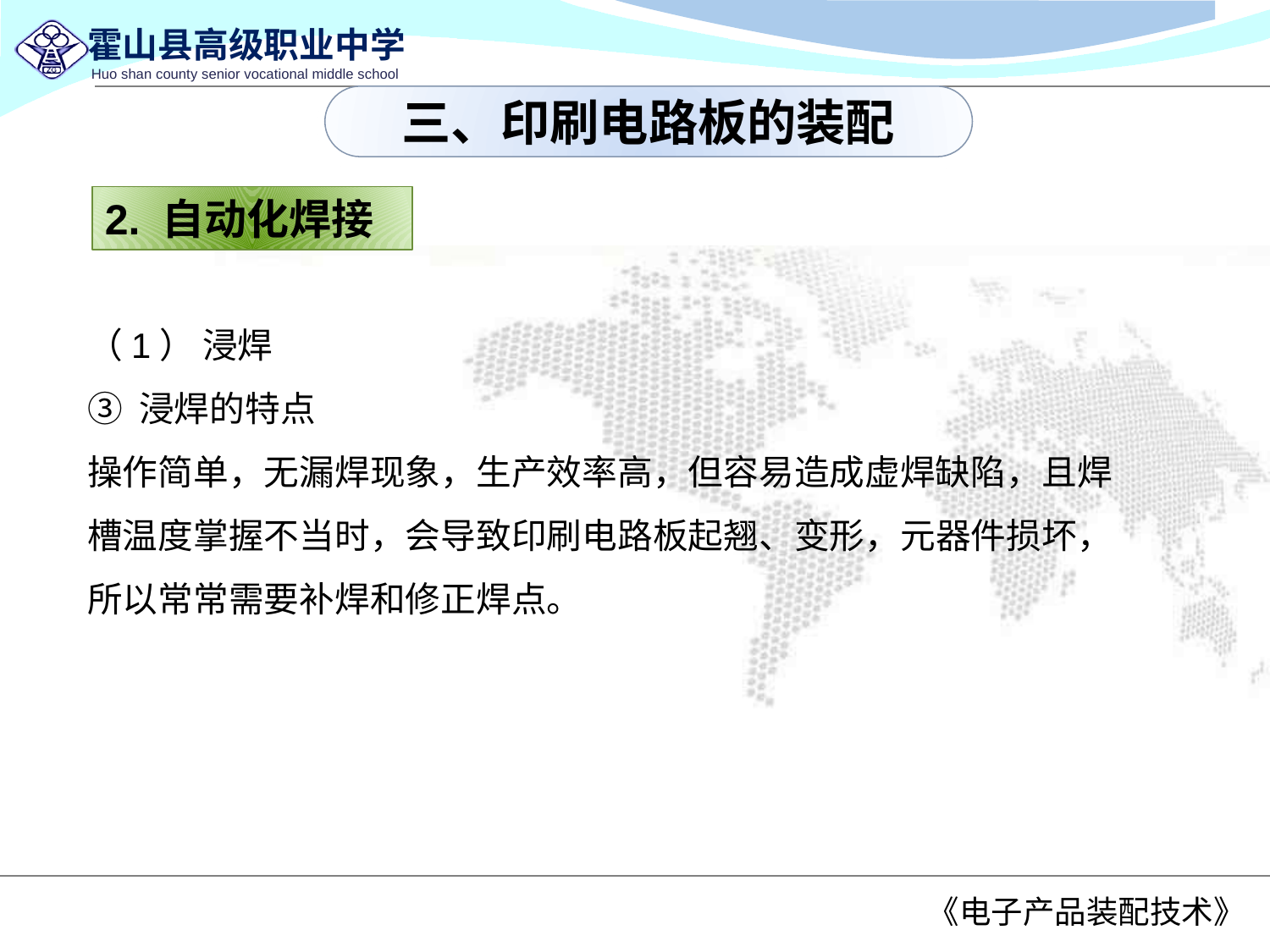

三、印刷电路板的装配
2. 自动化焊接
（1） 浸焊
③ 浸焊的特点
操作简单，无漏焊现象，生产效率高，但容易造成虚焊缺陷，且焊槽温度掌握不当时，会导致印刷电路板起翘、变形，元器件损坏，所以常常需要补焊和修正焊点。